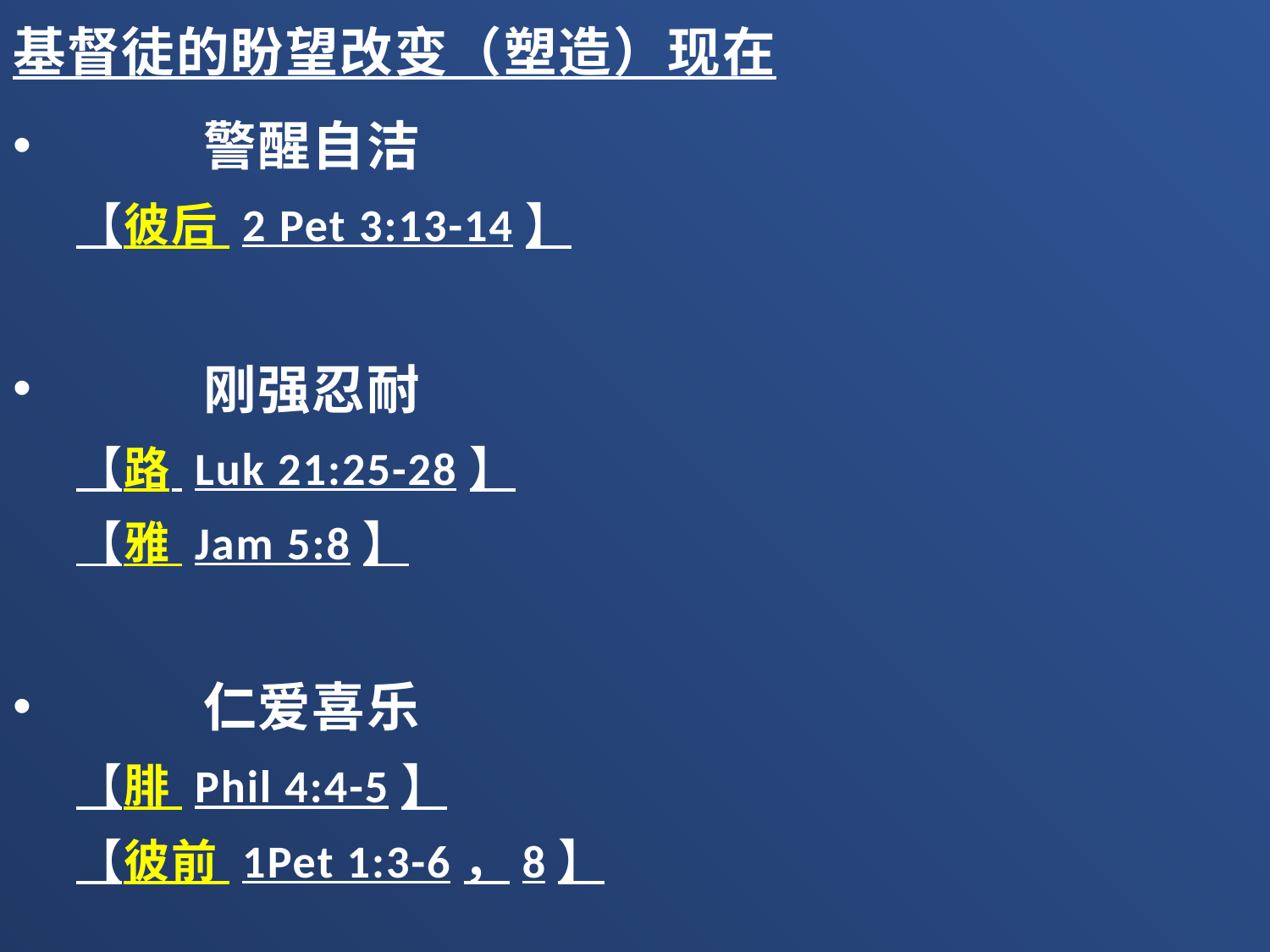

基督徒的盼望改变（塑造）现在
	警醒自洁
【彼后 2 Pet 3:13-14】

	刚强忍耐
【路 Luk 21:25-28】
【雅 Jam 5:8】

	仁爱喜乐
【腓 Phil 4:4-5】
【彼前 1Pet 1:3-6，8】